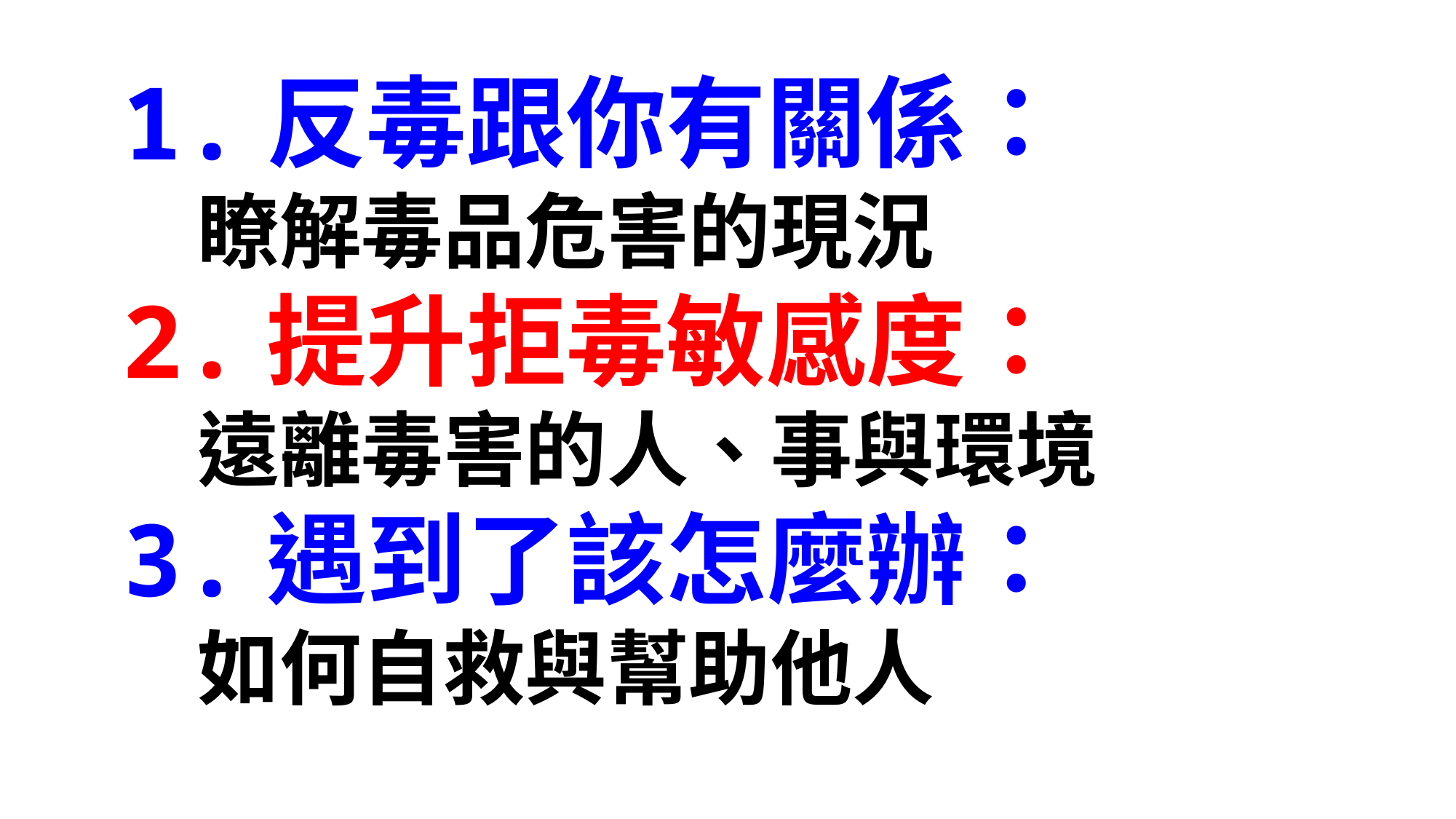

1.反毒跟你有關係：
   瞭解毒品危害的現況
2.提升拒毒敏感度：
   遠離毒害的人、事與環境
3.遇到了該怎麼辦：
   如何自救與幫助他人